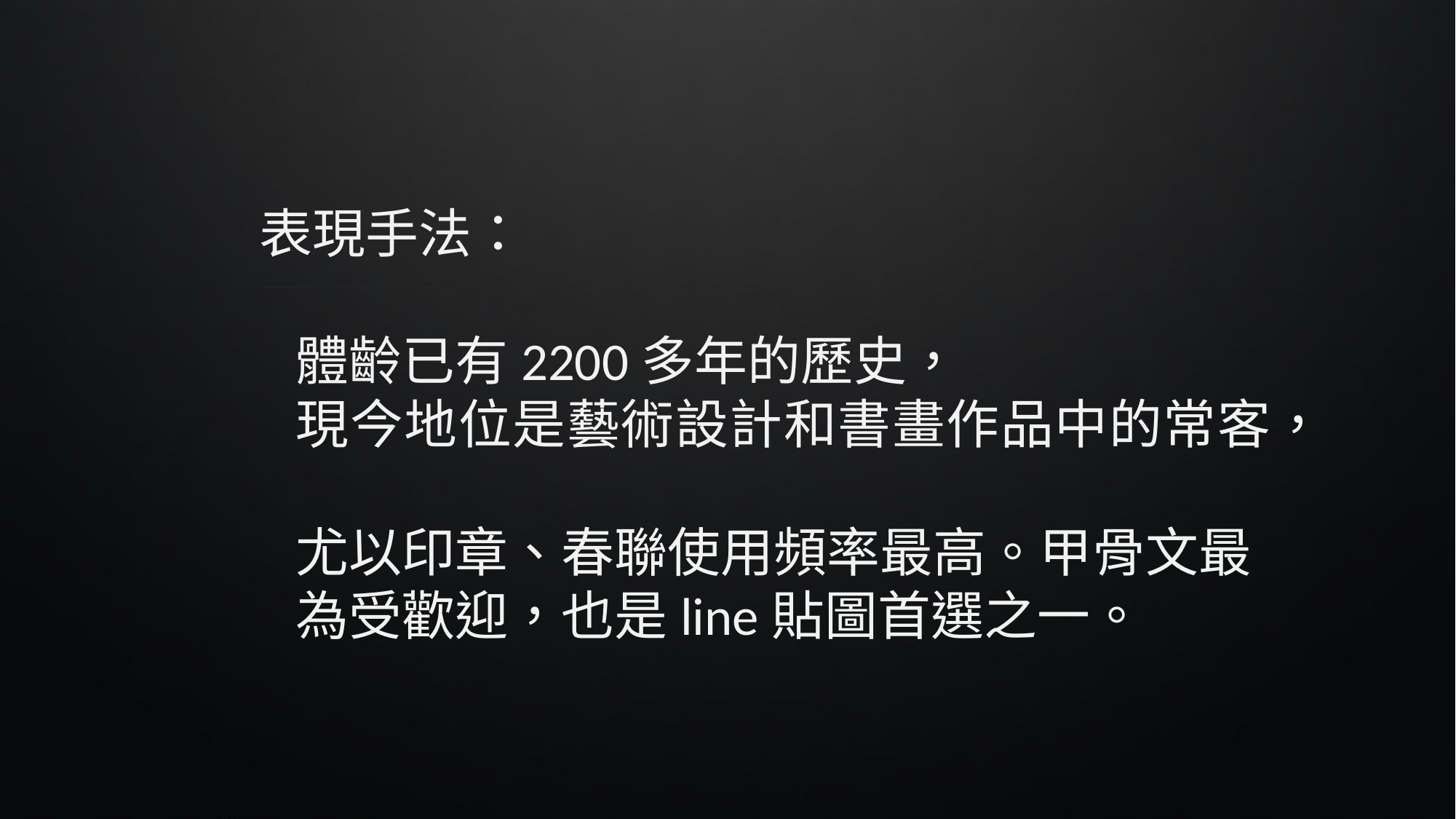

表現手法：

體齡已有2200多年的歷史，
現今地位是藝術設計和書畫作品中的常客，
尤以印章、春聯使用頻率最高。甲骨文最
為受歡迎，也是line貼圖首選之一。